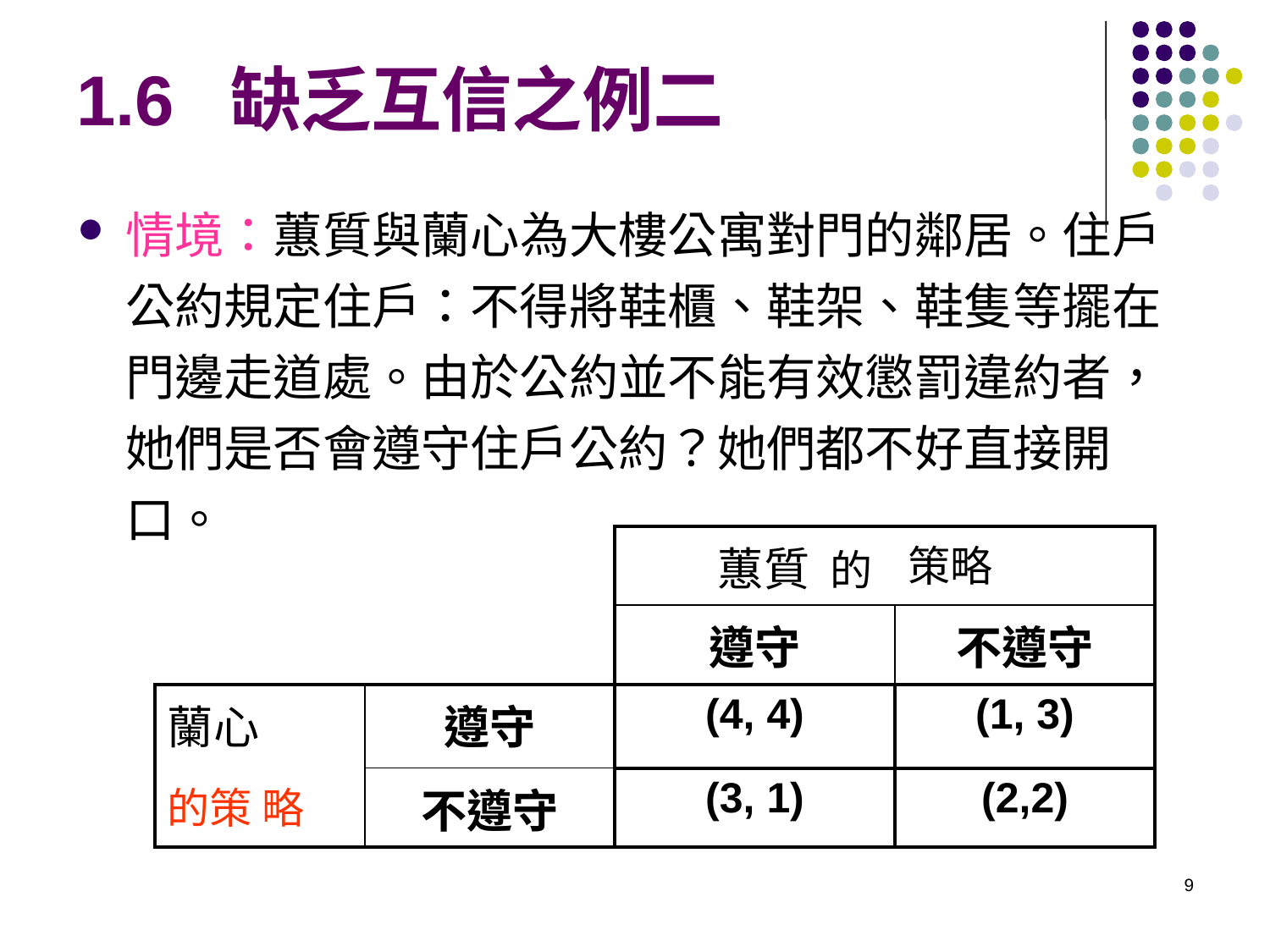

# 1.6  缺乏互信之例二
情境：蕙質與蘭心為大樓公寓對門的鄰居。住戶公約規定住戶：不得將鞋櫃、鞋架、鞋隻等擺在門邊走道處。由於公約並不能有效懲罰違約者，她們是否會遵守住戶公約？她們都不好直接開口。
|  |  | 蕙質 的 | 策略 |
| --- | --- | --- | --- |
|  |  | 遵守 | 不遵守 |
| 蘭心 | 遵守 | (4, 4) | (1, 3) |
| 的策 略 | 不遵守 | (3, 1) | (2,2) |
9